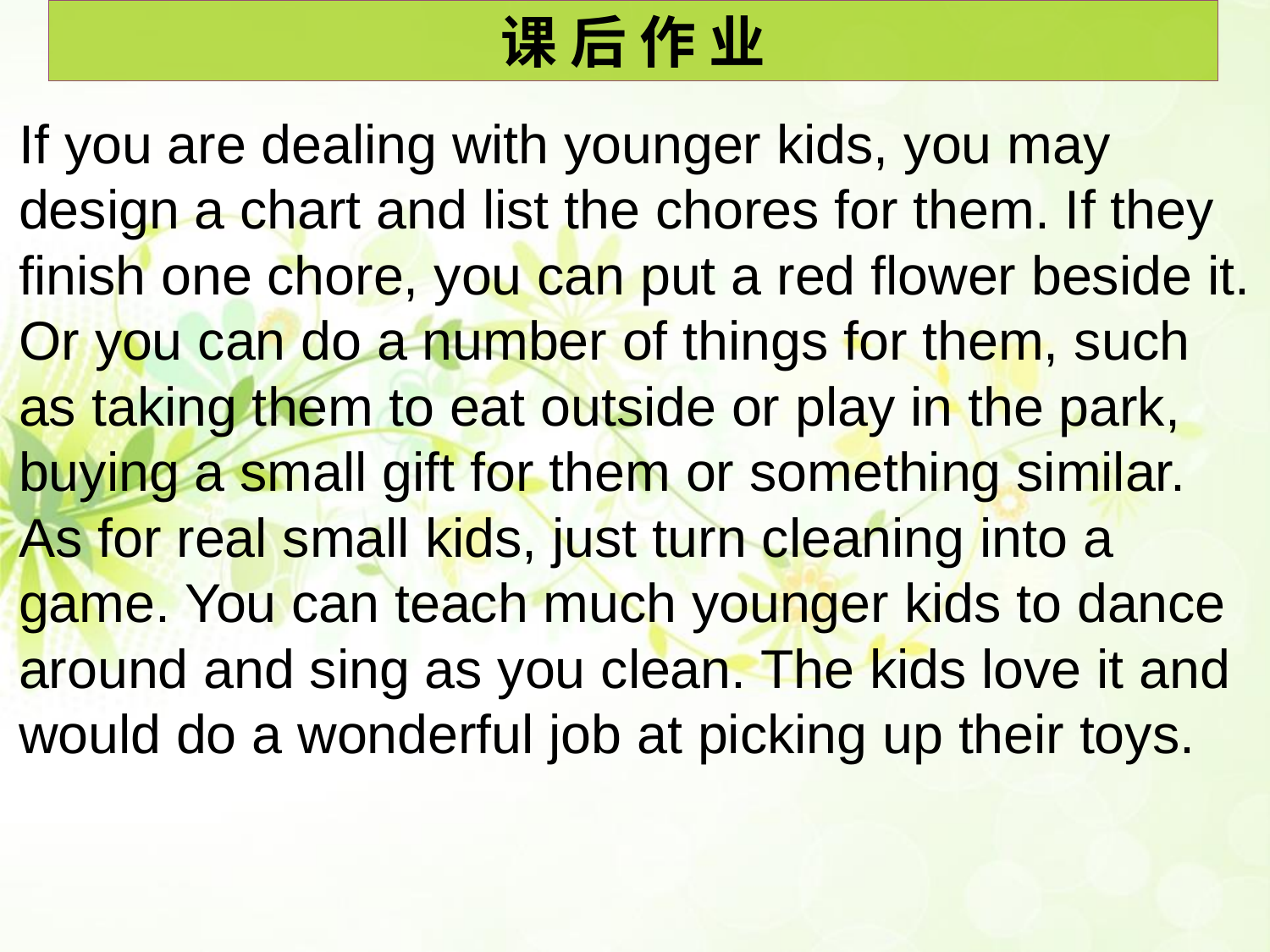

课 后 作 业
If you are dealing with younger kids, you may design a chart and list the chores for them. If they finish one chore, you can put a red flower beside it. Or you can do a number of things for them, such as taking them to eat outside or play in the park, buying a small gift for them or something similar.
As for real small kids, just turn cleaning into a game. You can teach much younger kids to dance around and sing as you clean. The kids love it and would do a wonderful job at picking up their toys.